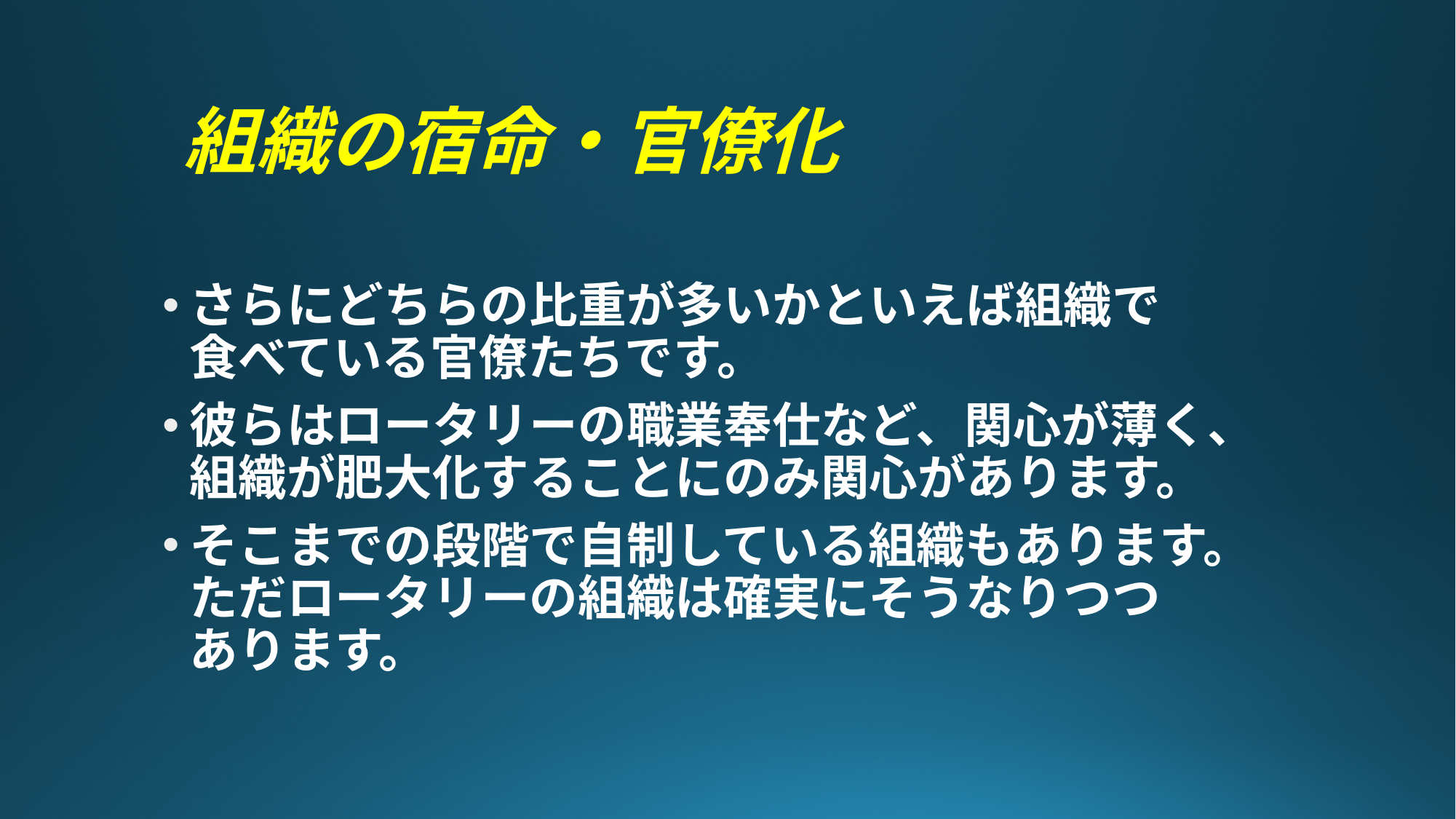

# 組織の宿命・官僚化
さらにどちらの比重が多いかといえば組織で　　　食べている官僚たちです。
彼らはロータリーの職業奉仕など、関心が薄く、　組織が肥大化することにのみ関心があります。
そこまでの段階で自制している組織もあります。　ただロータリーの組織は確実にそうなりつつ　　　あります。